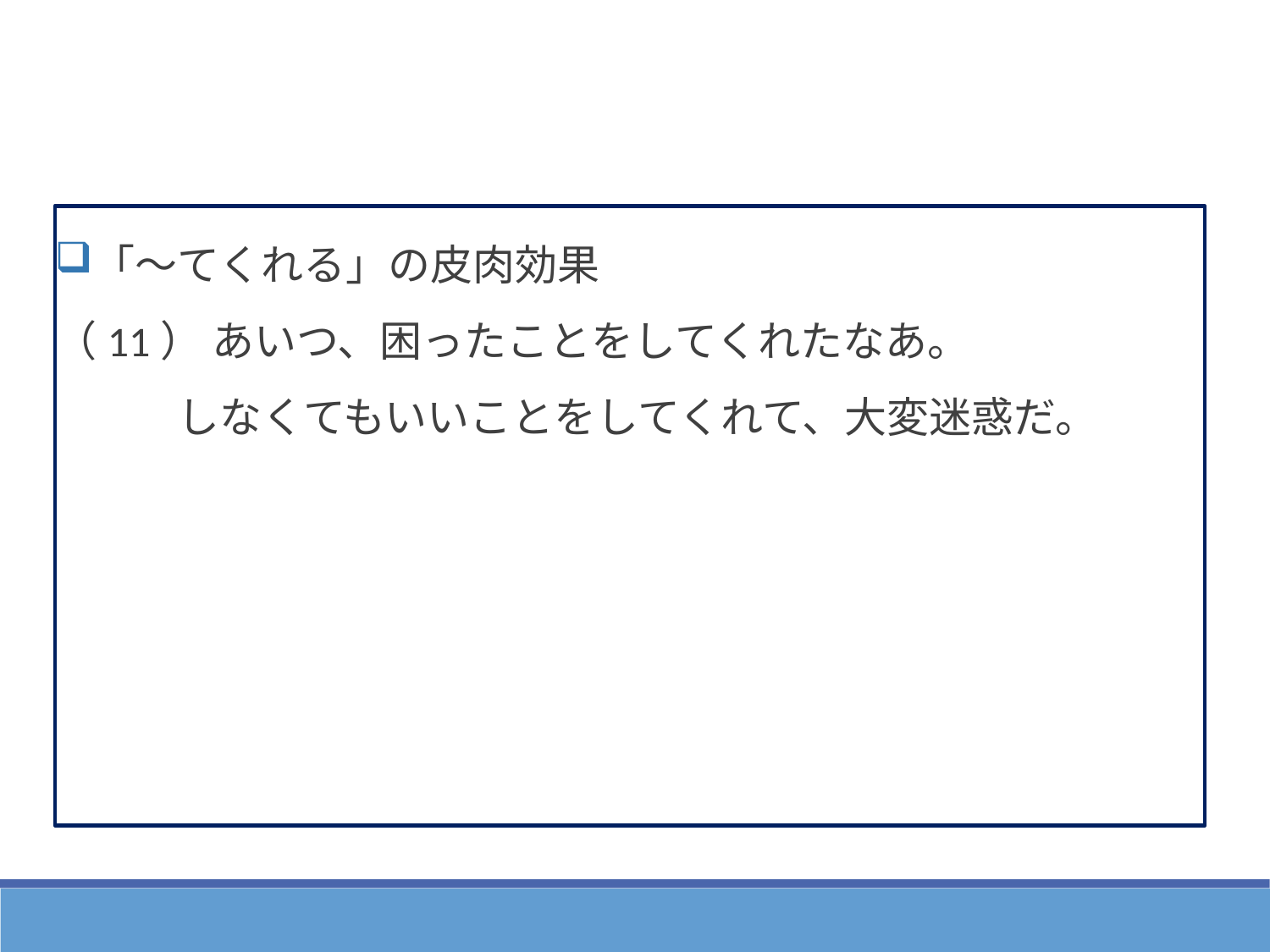

「～てくれる」の皮肉効果
（11） あいつ、困ったことをしてくれたなあ。
　　    しなくてもいいことをしてくれて、大変迷惑だ。

30